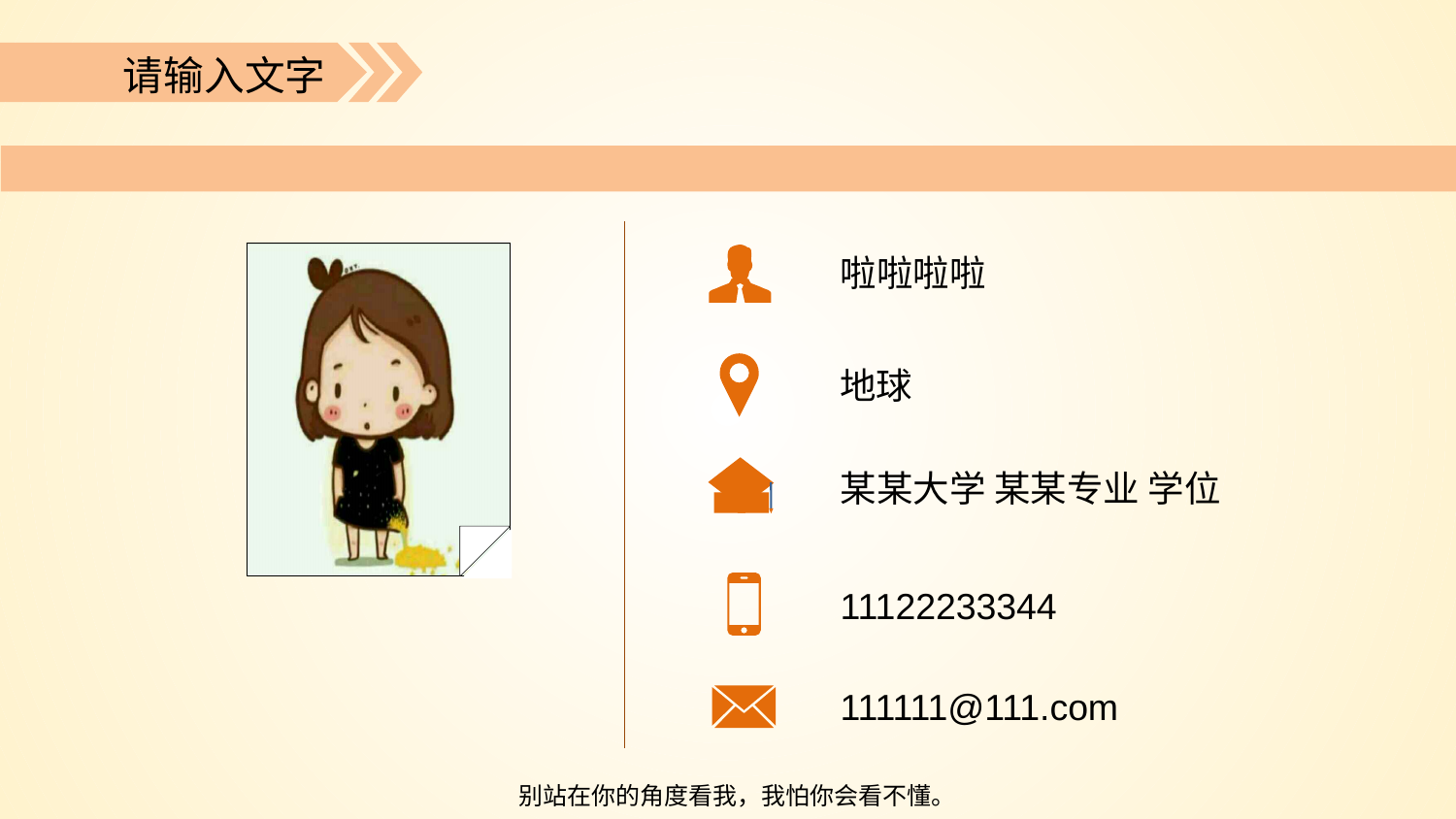

请输入文字

啦啦啦啦

地球
某某大学 某某专业 学位

11122233344
111111@111.com

别站在你的角度看我，我怕你会看不懂。